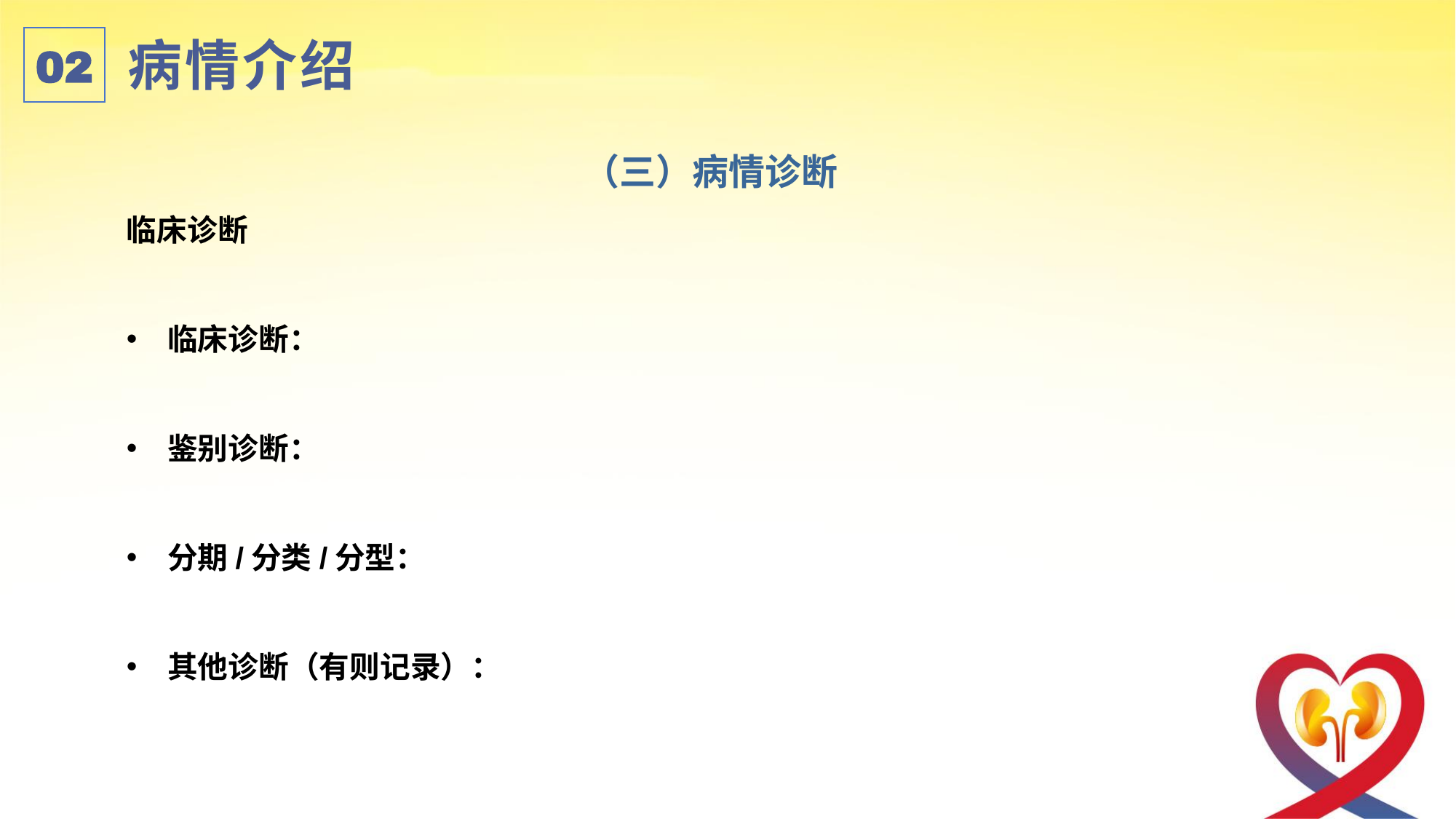

病情介绍
02
（三）病情诊断
临床诊断

临床诊断：

鉴别诊断：

分期/分类/分型：

其他诊断（有则记录）：